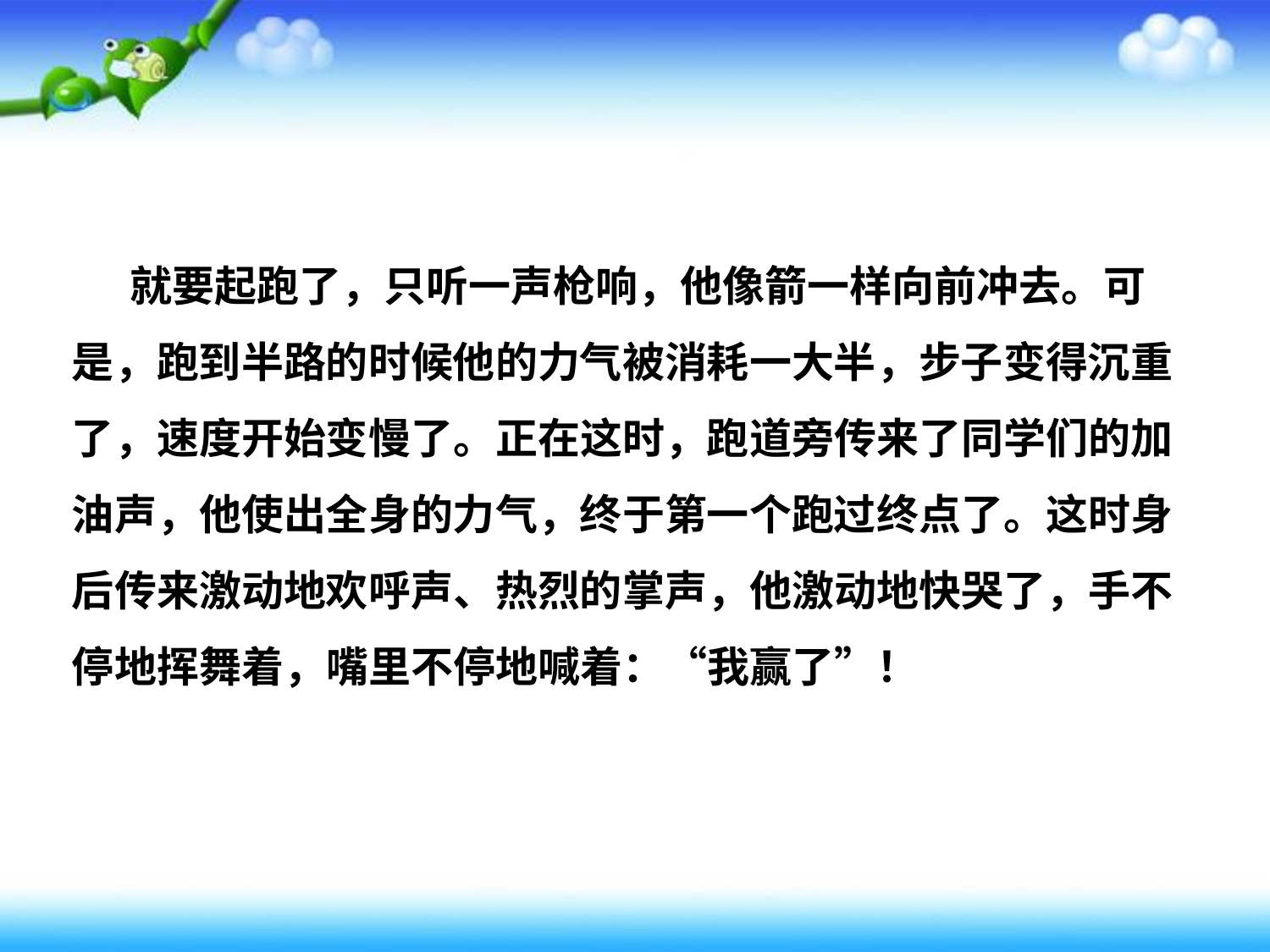

就要起跑了，只听一声枪响，他像箭一样向前冲去。可是，跑到半路的时候他的力气被消耗一大半，步子变得沉重了，速度开始变慢了。正在这时，跑道旁传来了同学们的加油声，他使出全身的力气，终于第一个跑过终点了。这时身后传来激动地欢呼声、热烈的掌声，他激动地快哭了，手不停地挥舞着，嘴里不停地喊着：“我赢了”！